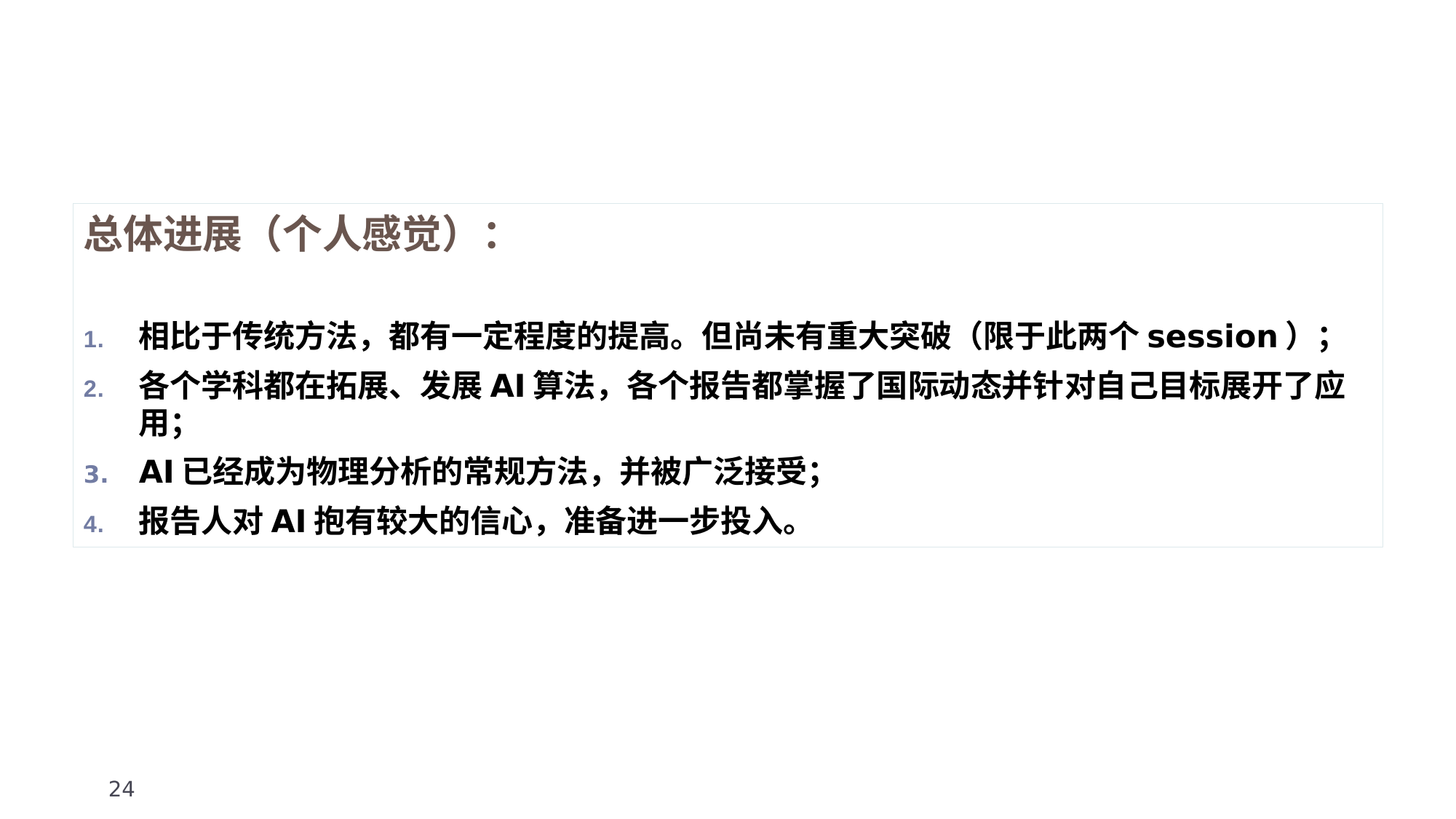

总体进展（个人感觉）：

相比于传统方法，都有一定程度的提高。但尚未有重大突破（限于此两个session）；
各个学科都在拓展、发展AI算法，各个报告都掌握了国际动态并针对自己目标展开了应用；
AI已经成为物理分析的常规方法，并被广泛接受；
报告人对AI抱有较大的信心，准备进一步投入。
24